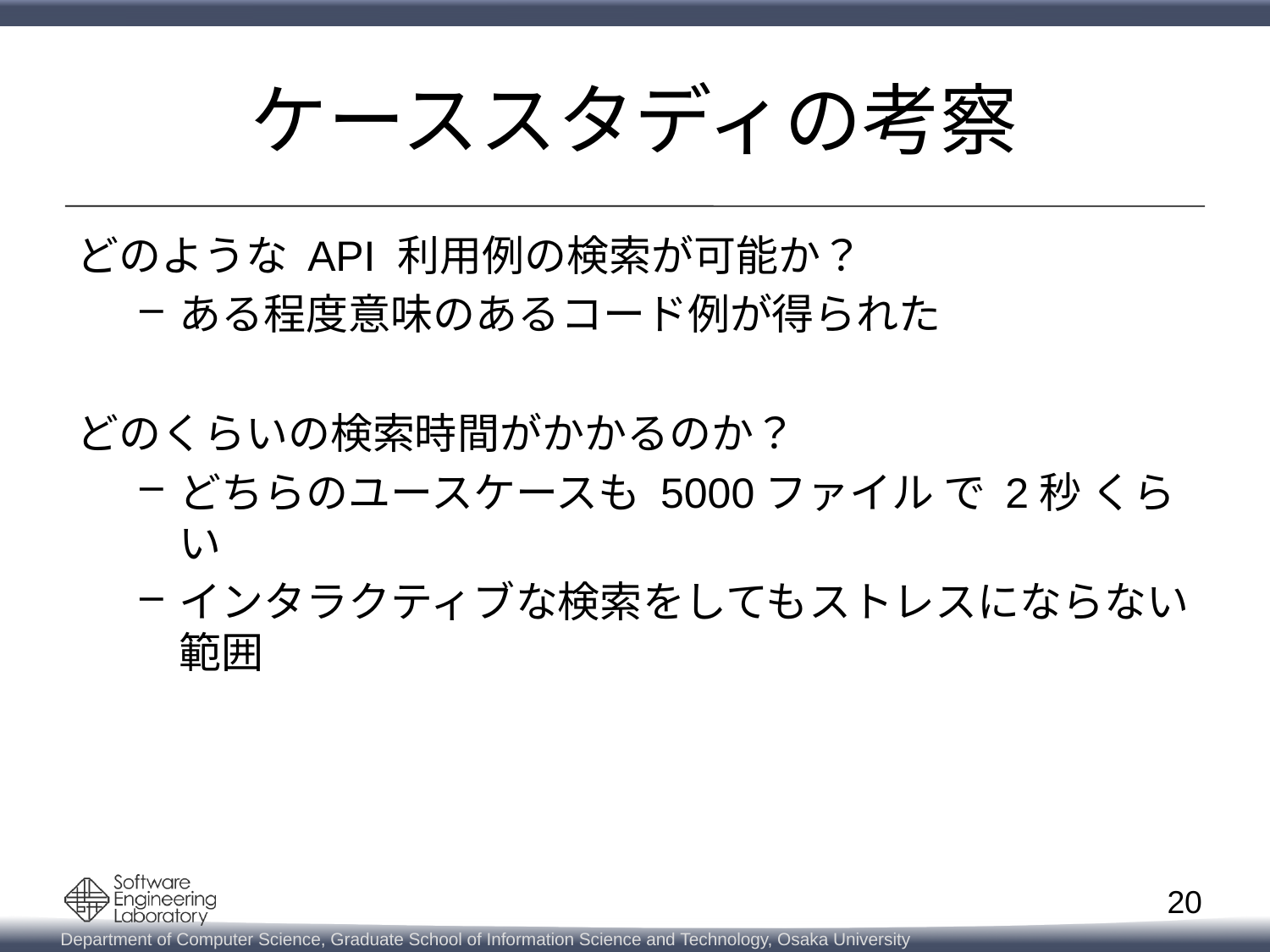

# ケーススタディの考察
どのような API 利用例の検索が可能か？
ある程度意味のあるコード例が得られた

どのくらいの検索時間がかかるのか？
どちらのユースケースも 5000ファイル で 2秒 くらい
インタラクティブな検索をしてもストレスにならない範囲

20